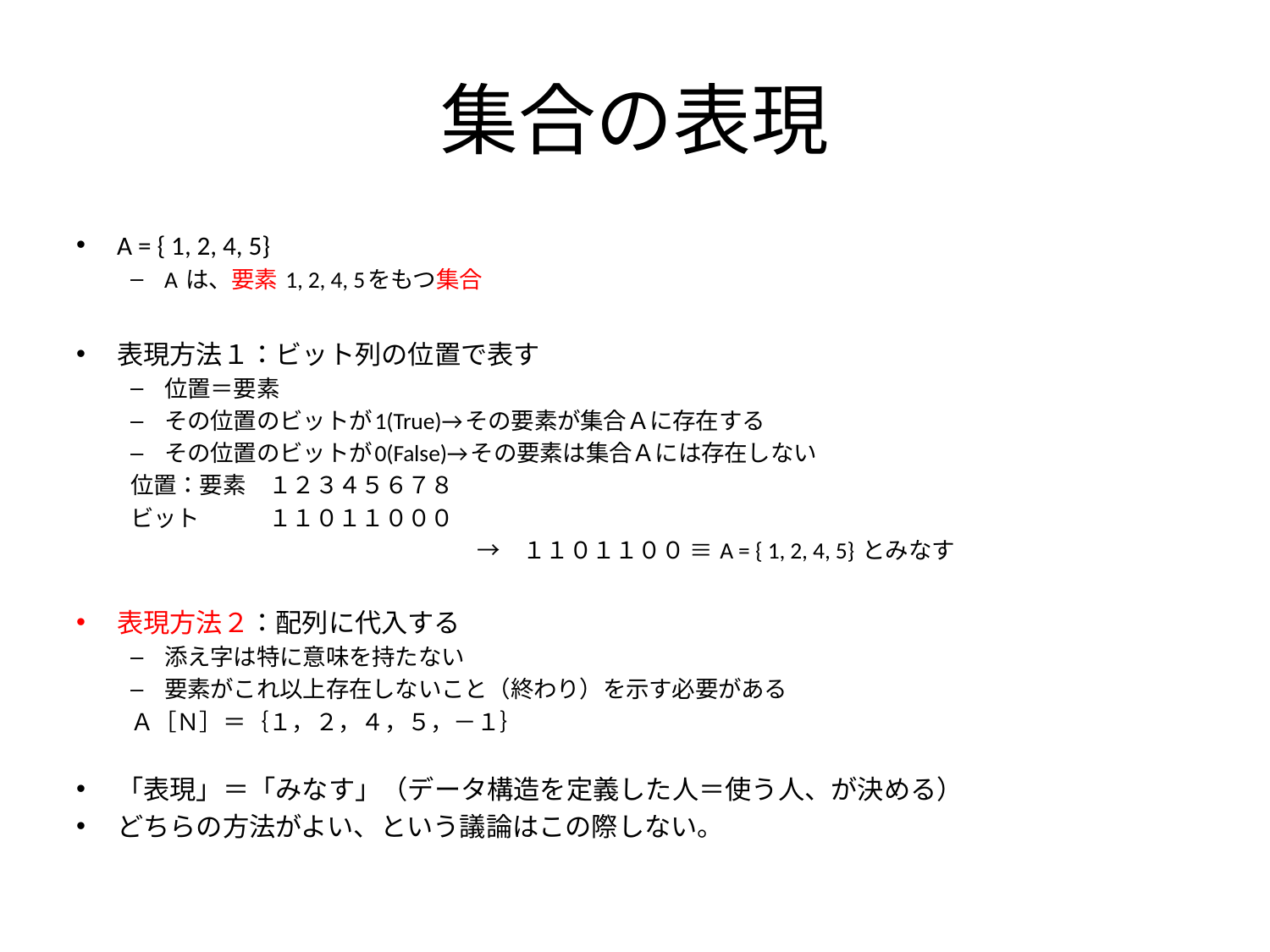

# 集合の表現
A = { 1, 2, 4, 5}
A は、要素 1, 2, 4, 5をもつ集合

表現方法１：ビット列の位置で表す
位置＝要素
その位置のビットが1(True)→その要素が集合Ａに存在する
その位置のビットが0(False)→その要素は集合Ａには存在しない
位置：要素　１２３４５６７８
ビット　　　１１０１１０００
　　　　　　　　　　　　　　　→　１１０１１００ ≡ A = { 1, 2, 4, 5} とみなす

表現方法２：配列に代入する
添え字は特に意味を持たない
要素がこれ以上存在しないこと（終わり）を示す必要がある
Ａ［Ｎ］＝｛１，２，４，５，－１｝

「表現」＝「みなす」（データ構造を定義した人＝使う人、が決める）
どちらの方法がよい、という議論はこの際しない。